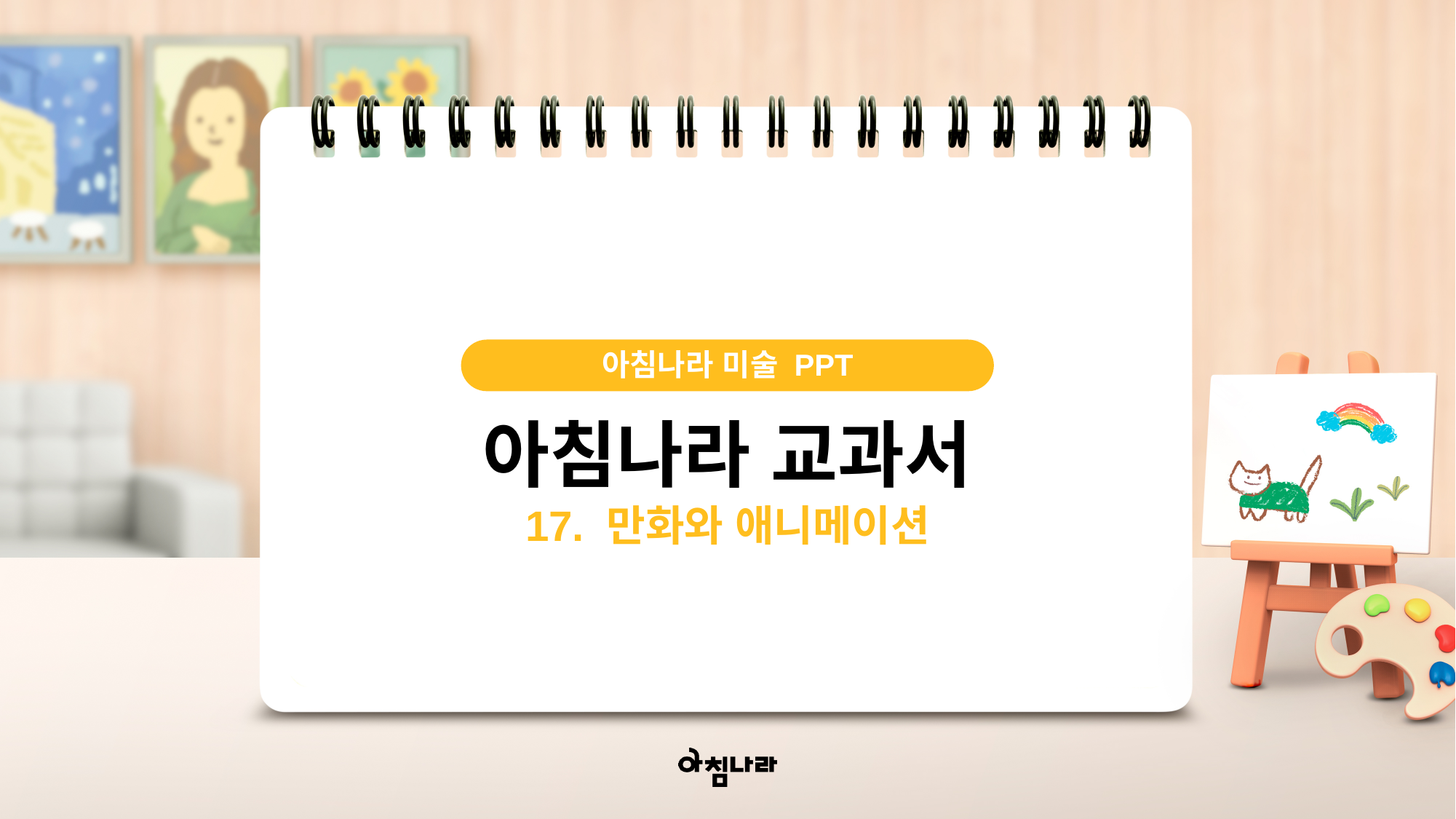

아침나라 미술 PPT
아침나라 교과서

17. 만화와 애니메이션